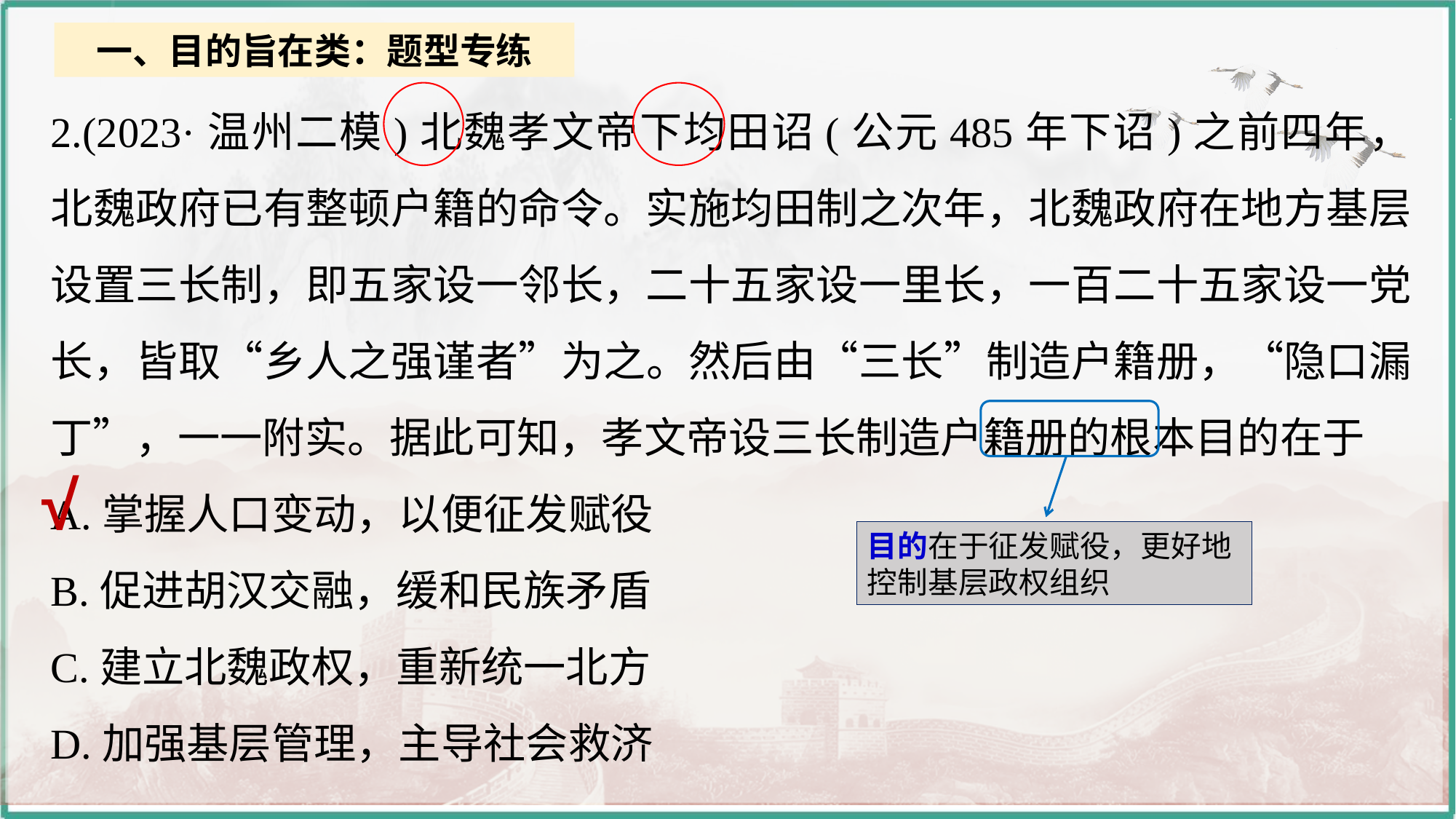

一、目的旨在类：题型专练
2.(2023·温州二模)北魏孝文帝下均田诏(公元485年下诏)之前四年，北魏政府已有整顿户籍的命令。实施均田制之次年，北魏政府在地方基层设置三长制，即五家设一邻长，二十五家设一里长，一百二十五家设一党长，皆取“乡人之强谨者”为之。然后由“三长”制造户籍册，“隐口漏丁”，一一附实。据此可知，孝文帝设三长制造户籍册的根本目的在于
A.掌握人口变动，以便征发赋役
B.促进胡汉交融，缓和民族矛盾
C.建立北魏政权，重新统一北方
D.加强基层管理，主导社会救济

√
目的在于征发赋役，更好地控制基层政权组织